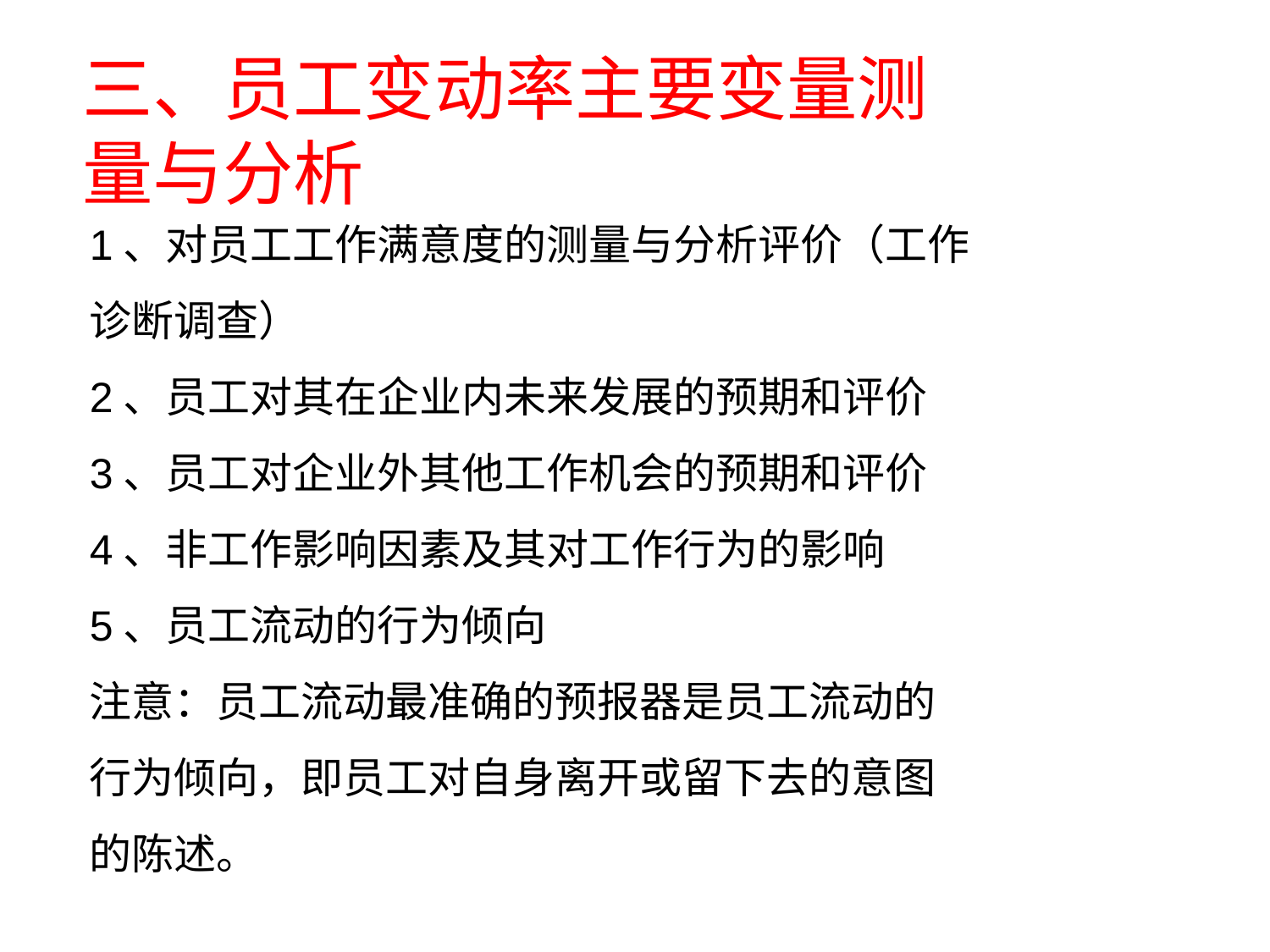

# 三、员工变动率主要变量测量与分析
1、对员工工作满意度的测量与分析评价（工作诊断调查）
2、员工对其在企业内未来发展的预期和评价
3、员工对企业外其他工作机会的预期和评价
4、非工作影响因素及其对工作行为的影响
5、员工流动的行为倾向
注意：员工流动最准确的预报器是员工流动的行为倾向，即员工对自身离开或留下去的意图的陈述。